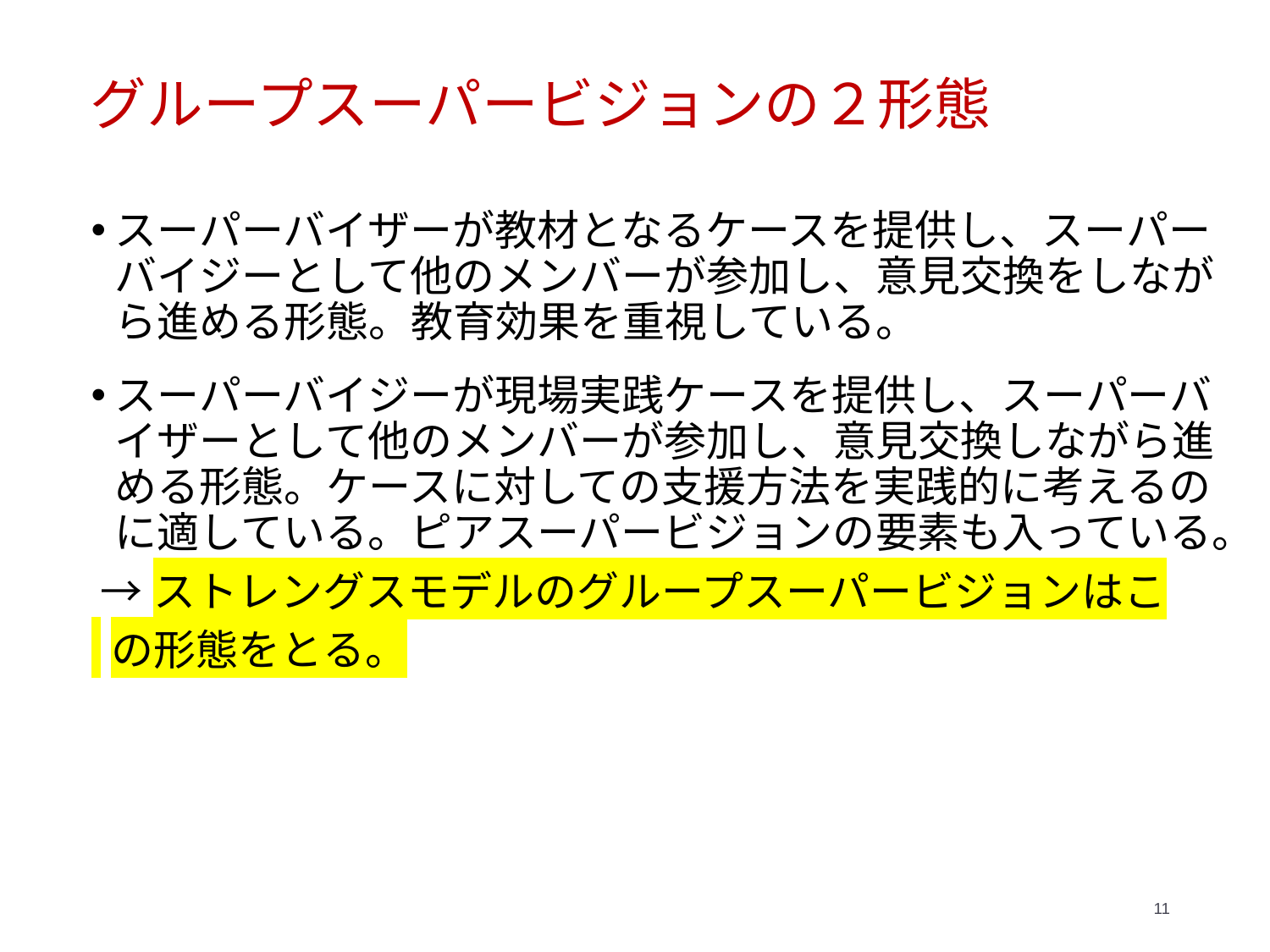

# グループスーパービジョンの２形態
スーパーバイザーが教材となるケースを提供し、スーパーバイジーとして他のメンバーが参加し、意見交換をしながら進める形態。教育効果を重視している。

スーパーバイジーが現場実践ケースを提供し、スーパーバイザーとして他のメンバーが参加し、意見交換しながら進める形態。ケースに対しての支援方法を実践的に考えるのに適している。ピアスーパービジョンの要素も入っている。
 →ストレングスモデルのグループスーパービジョンはこ
 の形態をとる。
11